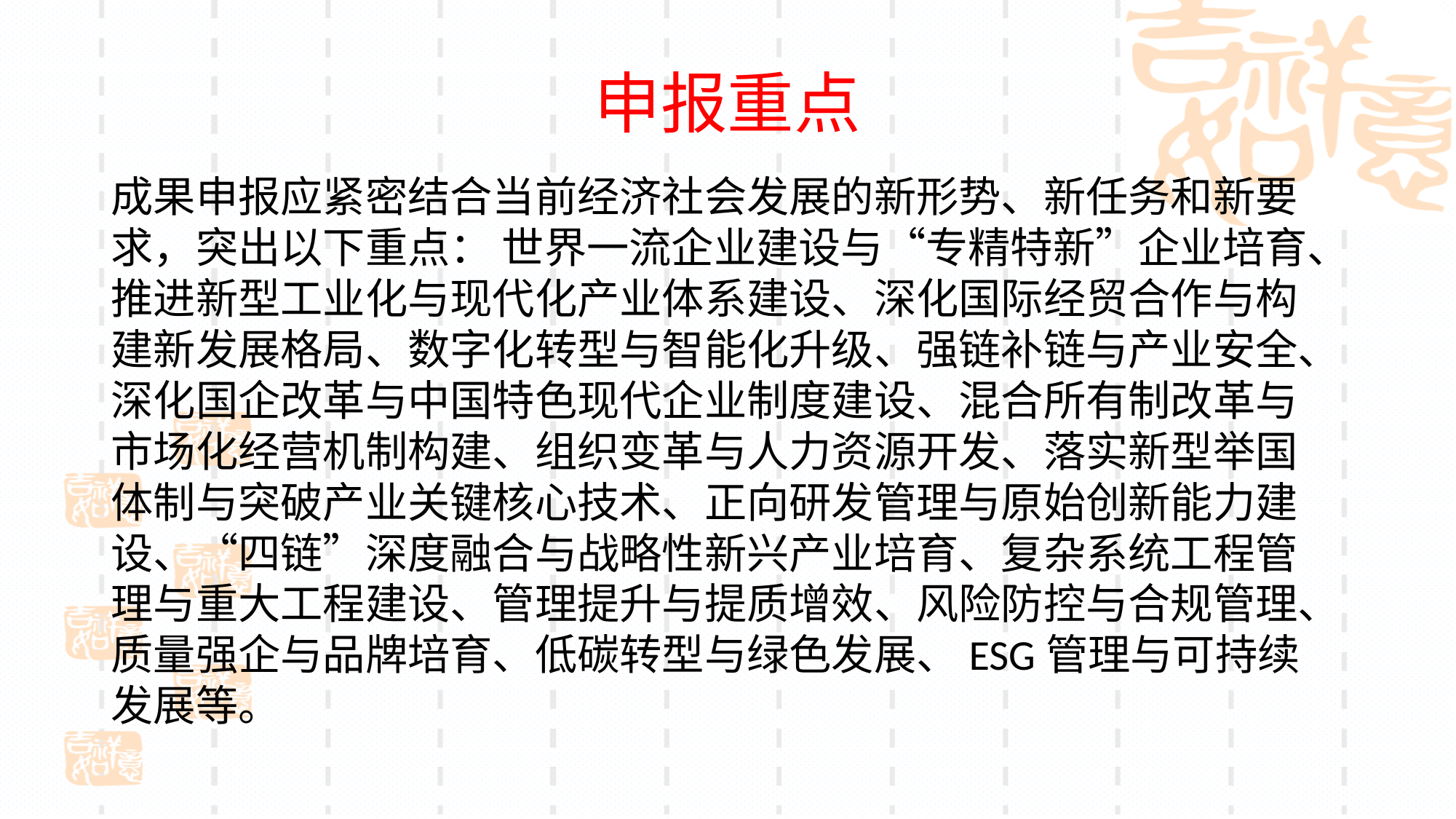

申报重点
成果申报应紧密结合当前经济社会发展的新形势、新任务和新要
求，突出以下重点： 世界一流企业建设与“专精特新”企业培育、推进新型工业化与现代化产业体系建设、深化国际经贸合作与构建新发展格局、数字化转型与智能化升级、强链补链与产业安全、深化国企改革与中国特色现代企业制度建设、混合所有制改革与市场化经营机制构建、组织变革与人力资源开发、落实新型举国体制与突破产业关键核心技术、正向研发管理与原始创新能力建设、“四链”深度融合与战略性新兴产业培育、复杂系统工程管理与重大工程建设、管理提升与提质增效、风险防控与合规管理、质量强企与品牌培育、低碳转型与绿色发展、ESG管理与可持续发展等。